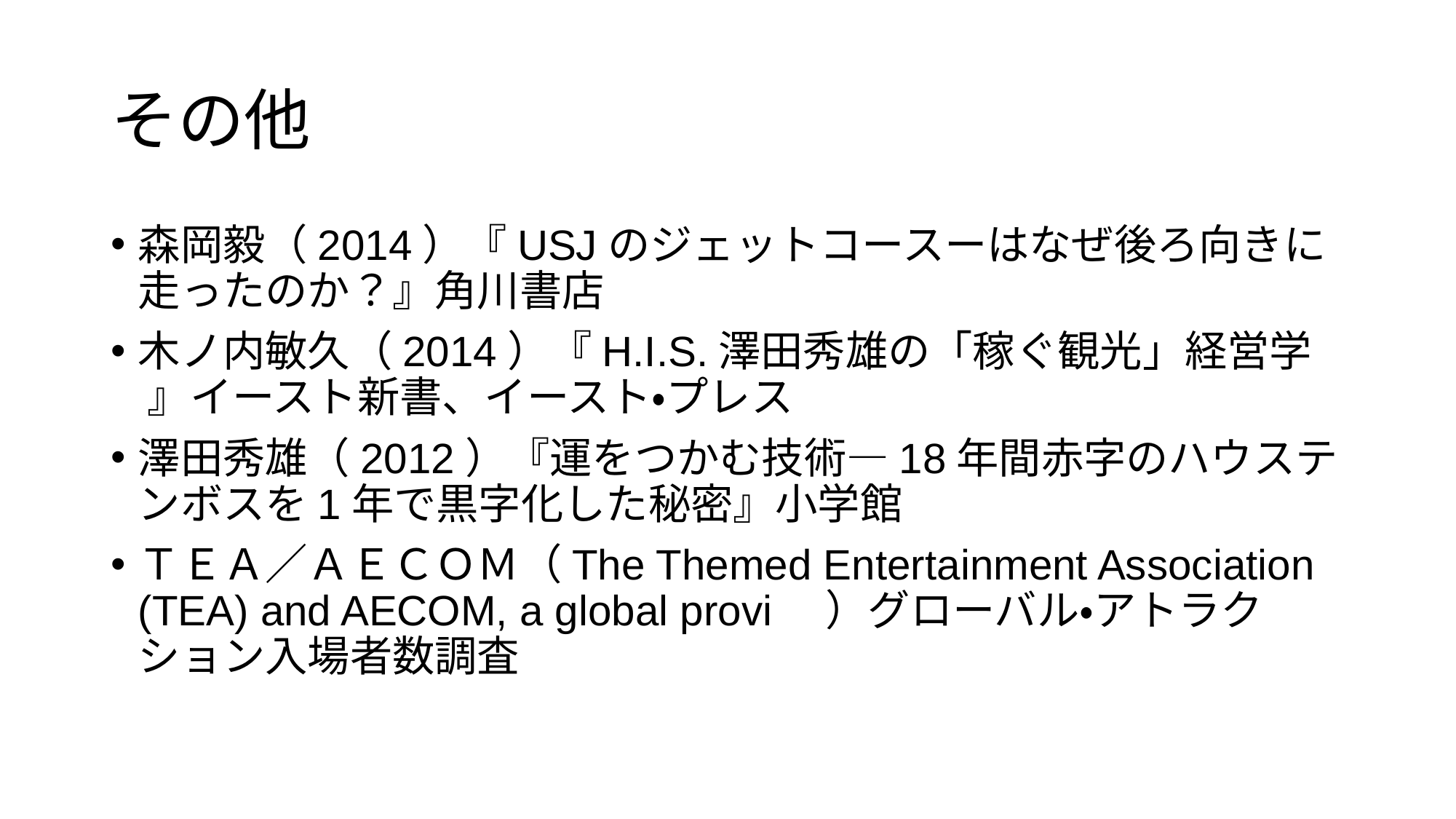

# その他
森岡毅（2014）『USJのジェットコースーはなぜ後ろ向きに走ったのか？』角川書店
木ノ内敏久（2014）『H.I.S.澤田秀雄の「稼ぐ観光」経営学 』イースト新書、イースト・プレス
澤田秀雄（2012）『運をつかむ技術―18年間赤字のハウステンボスを1年で黒字化した秘密』小学館
ＴＥＡ／ＡＥＣＯＭ（The Themed Entertainment Association (TEA) and AECOM, a global provi　）グローバル・アトラクション入場者数調査